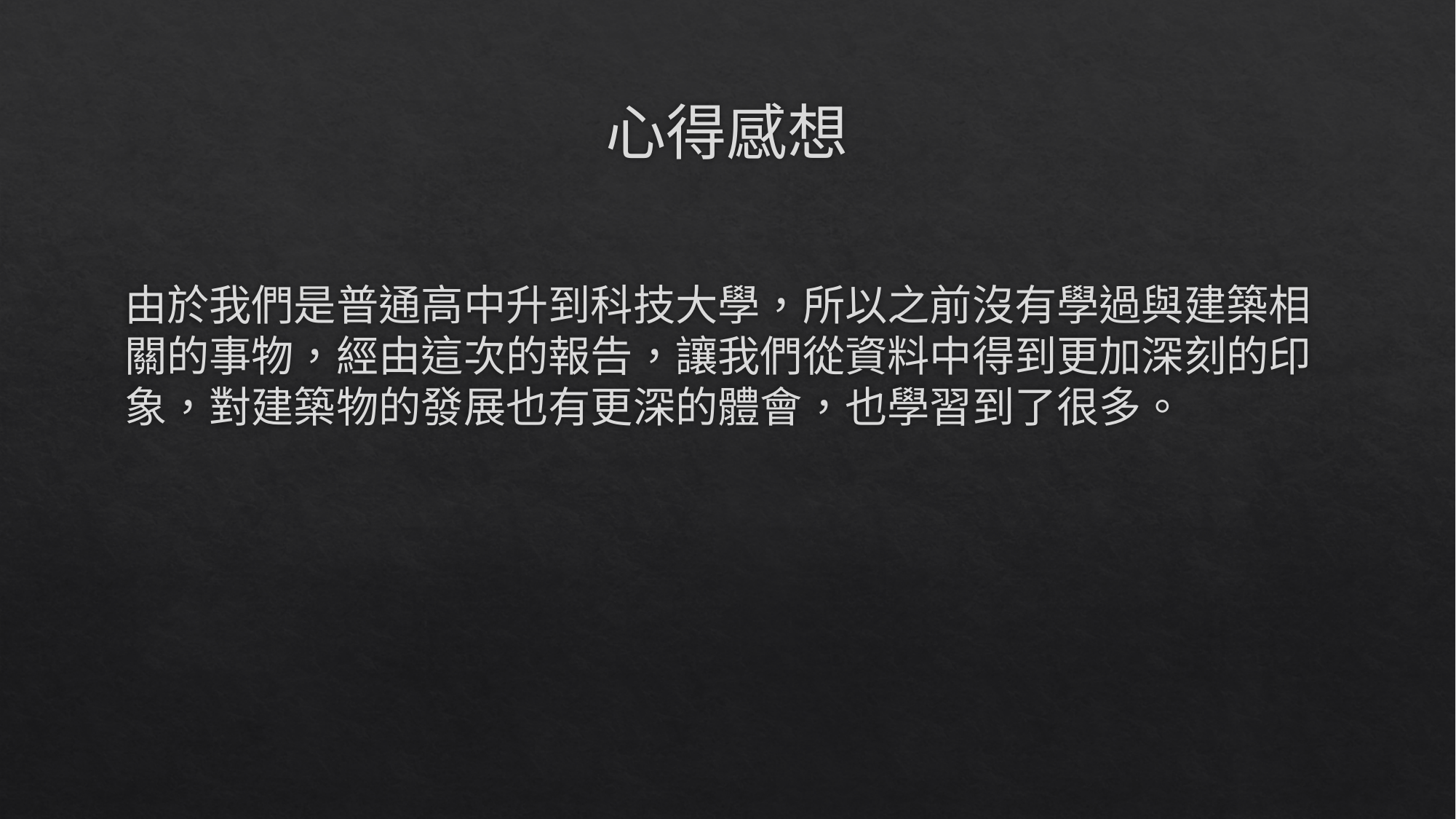

# 心得感想
由於我們是普通高中升到科技大學，所以之前沒有學過與建築相關的事物，經由這次的報告，讓我們從資料中得到更加深刻的印象，對建築物的發展也有更深的體會，也學習到了很多。